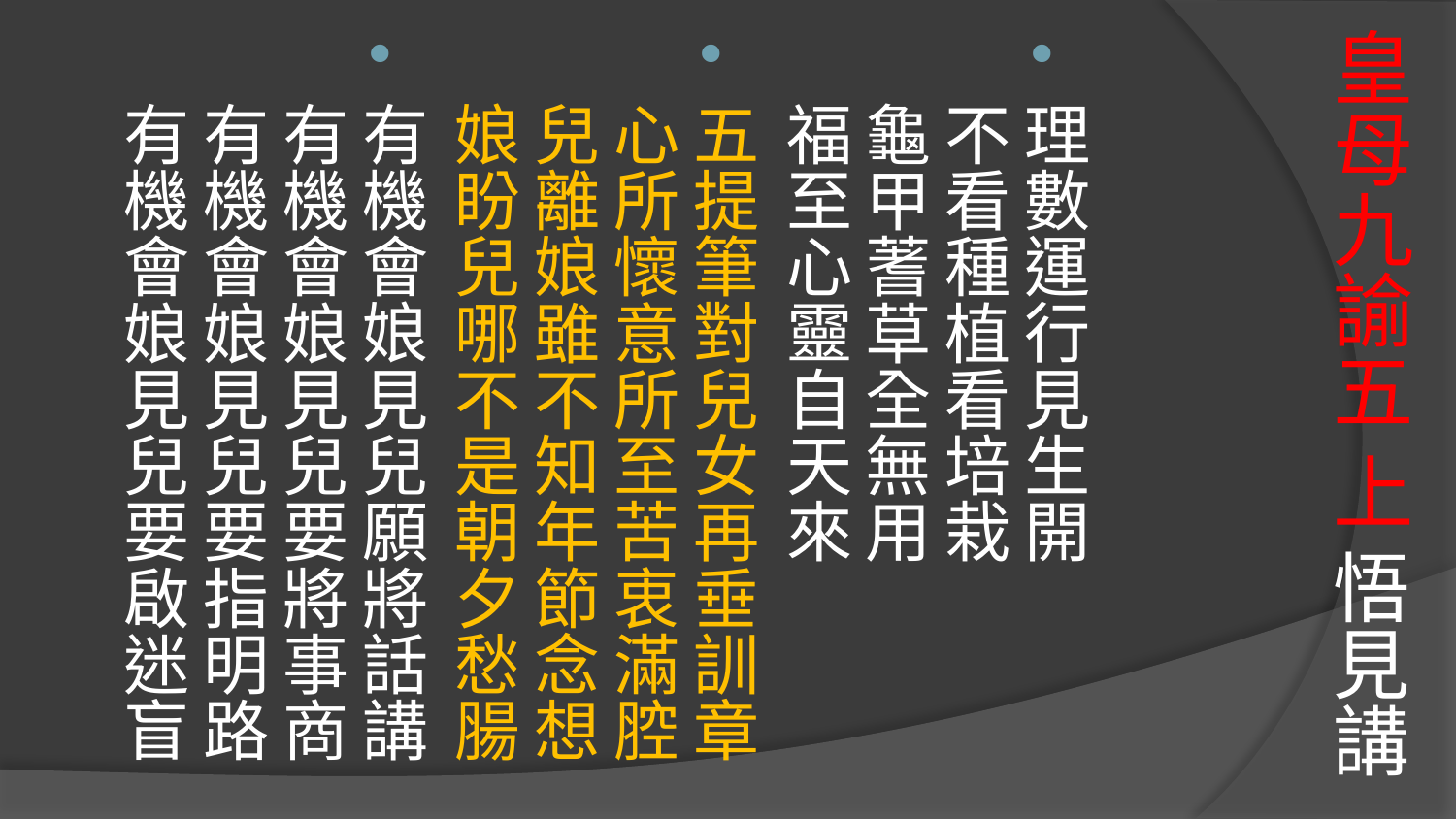

# 皇母九諭五 上 悟見講
理數運行見生開             不看種植看培栽
龜甲蓍草全無用             福至心靈自天來
五提筆對兒女再垂訓章心所懷意所至苦衷滿腔
兒離娘雖不知年節念想娘盼兒哪不是朝夕愁腸
有機會娘見兒願將話講有機會娘見兒要將事商
有機會娘見兒要指明路有機會娘見兒要啟迷盲